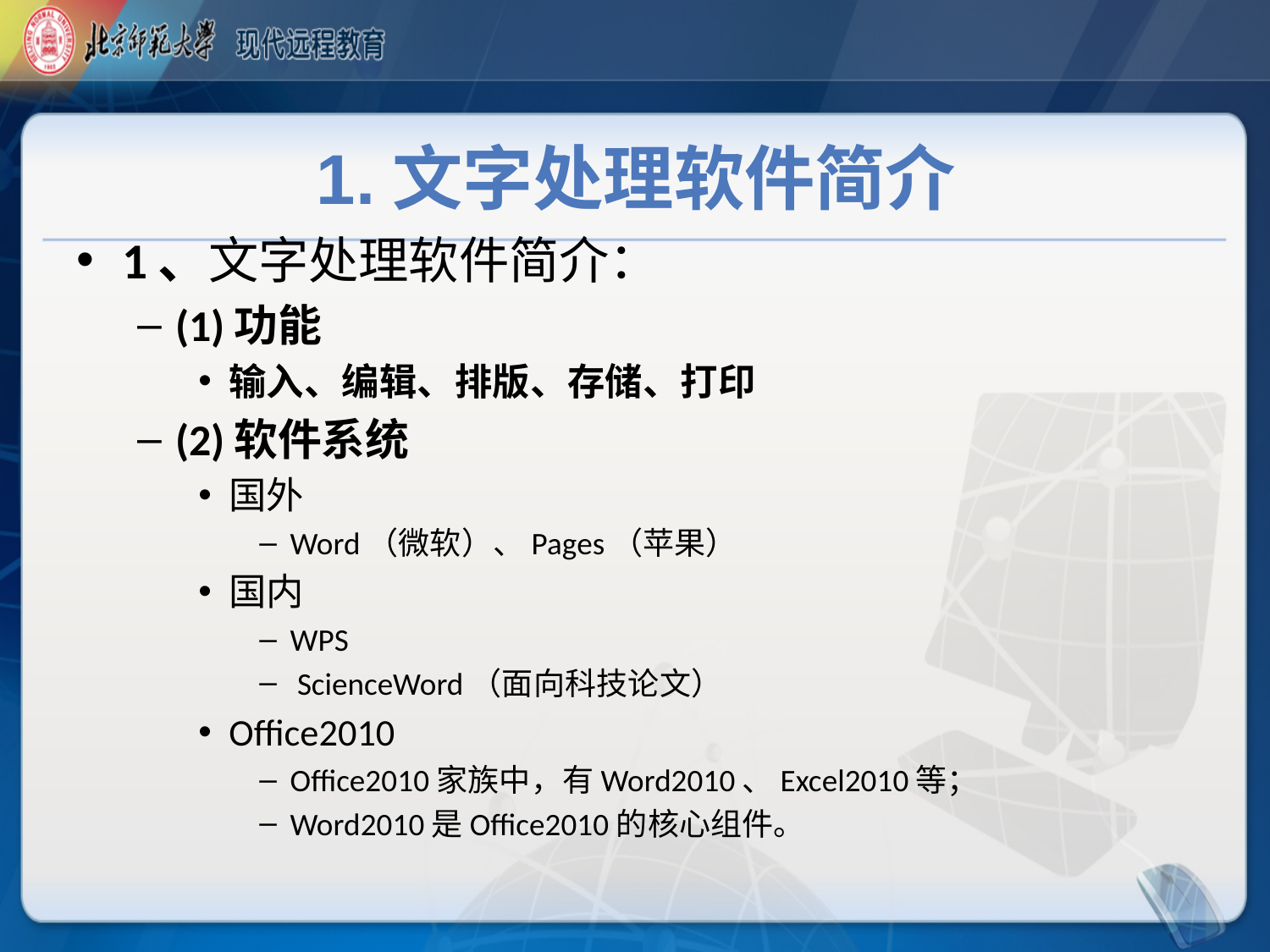

# 1.文字处理软件简介
1、文字处理软件简介：
(1)功能
输入、编辑、排版、存储、打印
(2)软件系统
国外
Word（微软）、Pages（苹果）
国内
WPS
 ScienceWord（面向科技论文）
Office2010
Office2010家族中，有Word2010、Excel2010等；
Word2010是Office2010的核心组件。